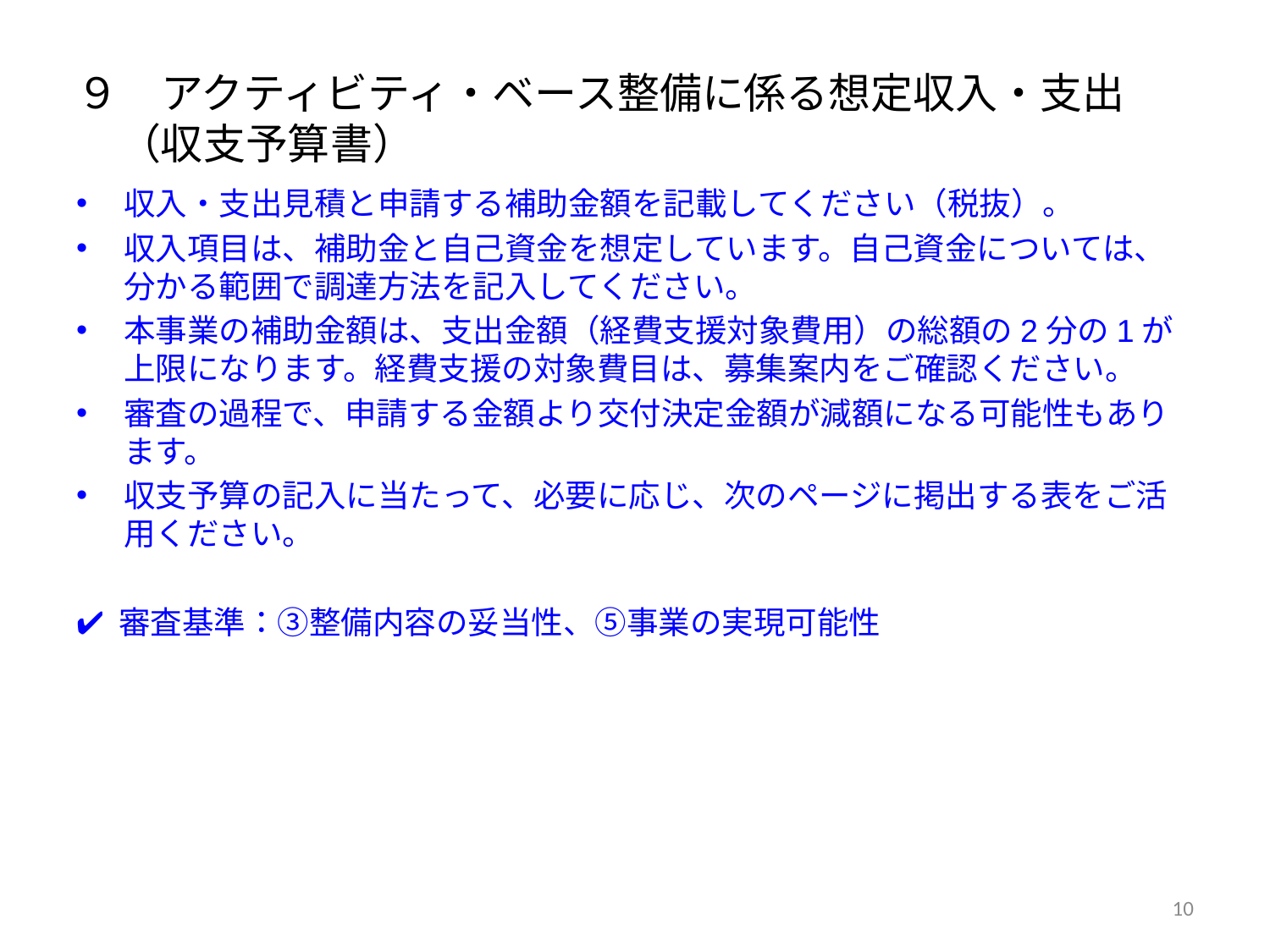

# ９　アクティビティ・ベース整備に係る想定収入・支出 　（収支予算書）
収入・支出見積と申請する補助金額を記載してください（税抜）。
収入項目は、補助金と自己資金を想定しています。自己資金については、分かる範囲で調達方法を記入してください。
本事業の補助金額は、支出金額（経費支援対象費用）の総額の2分の1が上限になります。経費支援の対象費目は、募集案内をご確認ください。
審査の過程で、申請する金額より交付決定金額が減額になる可能性もあります。
収支予算の記入に当たって、必要に応じ、次のページに掲出する表をご活用ください。

✔ 審査基準：③整備内容の妥当性、⑤事業の実現可能性
10